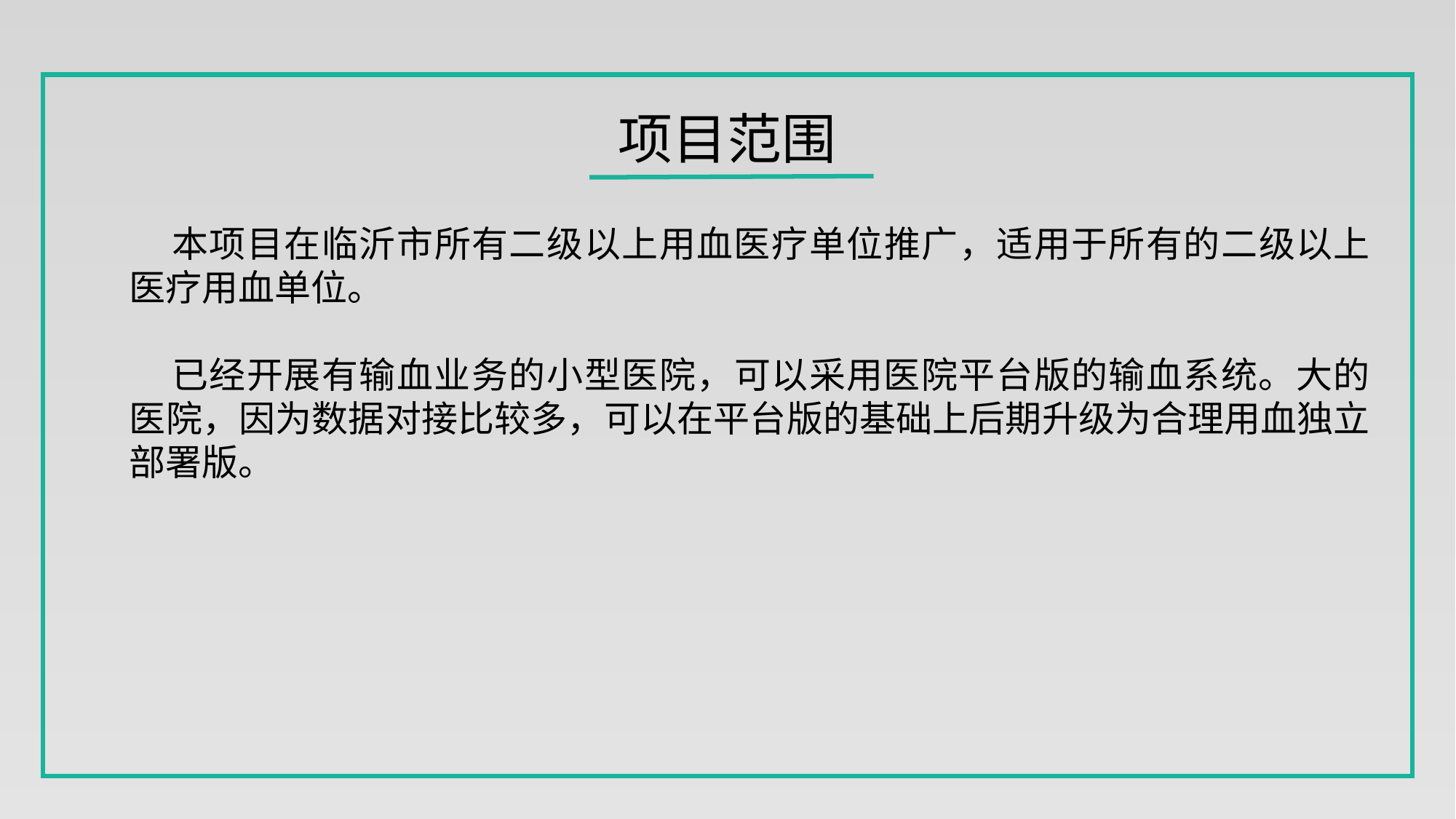

项目范围
e7d195523061f1c021b92b3d25e54ab5e788c0576048880950C3AFFA1066A7153250F1349197BA8C5246BA9D557EC0274B8DA272D2431748978789E76D2CD7D1F11E7447C1D163F5D9CA1CD35DC7B6F05A820A97FDDF78B80358B1BA314023843540A85D6581570D3EB088FBA6B622EE6C196B4874584B4A7E669EF76F69533046BFB3103530D3171620163FD1EDF4A5
本项目在临沂市所有二级以上用血医疗单位推广，适用于所有的二级以上医疗用血单位。

已经开展有输血业务的小型医院，可以采用医院平台版的输血系统。大的医院，因为数据对接比较多，可以在平台版的基础上后期升级为合理用血独立部署版。